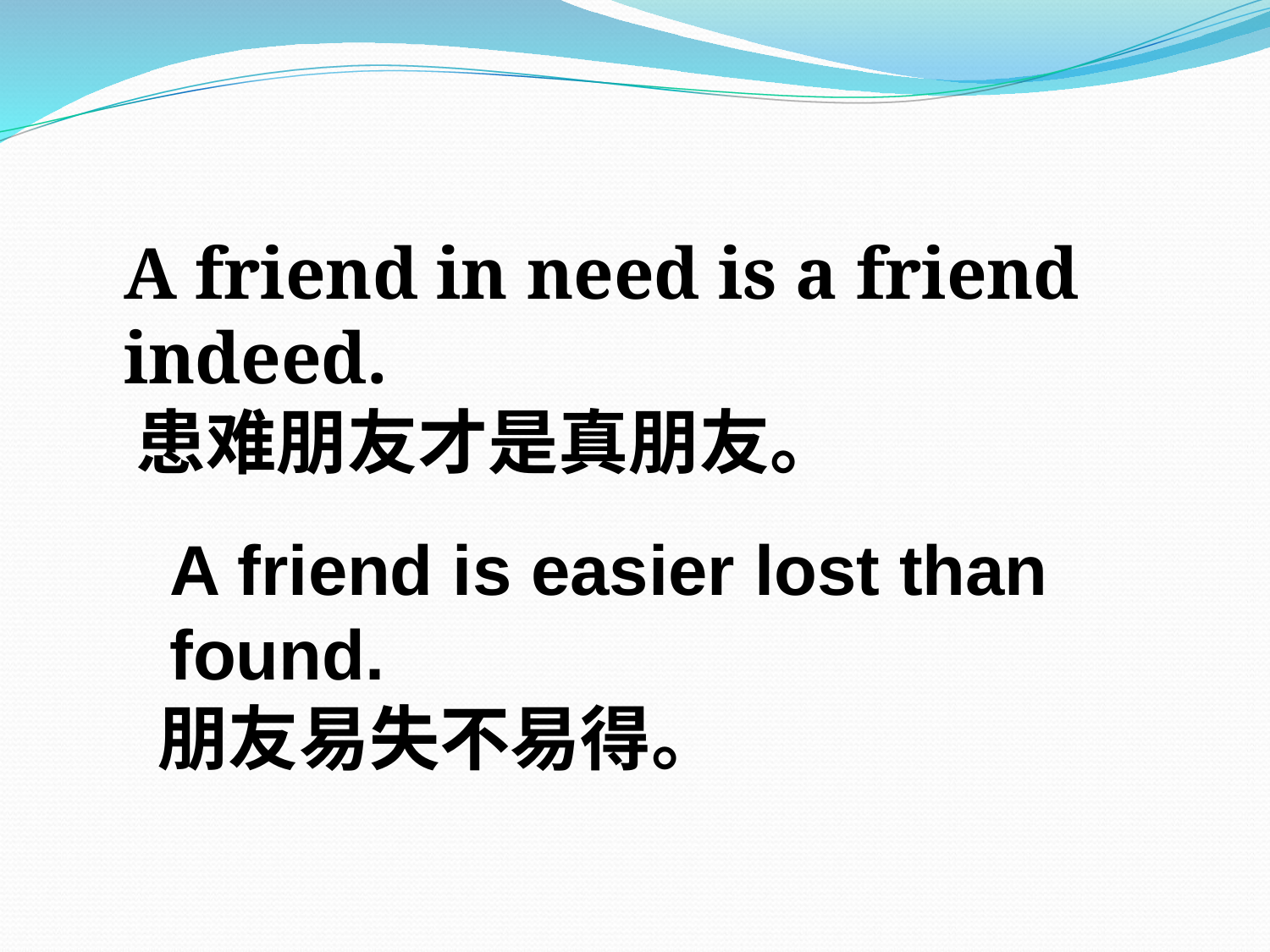

A friend in need is a friend
  indeed.
  患难朋友才是真朋友。

        A friend is easier lost than
        found.
        朋友易失不易得。